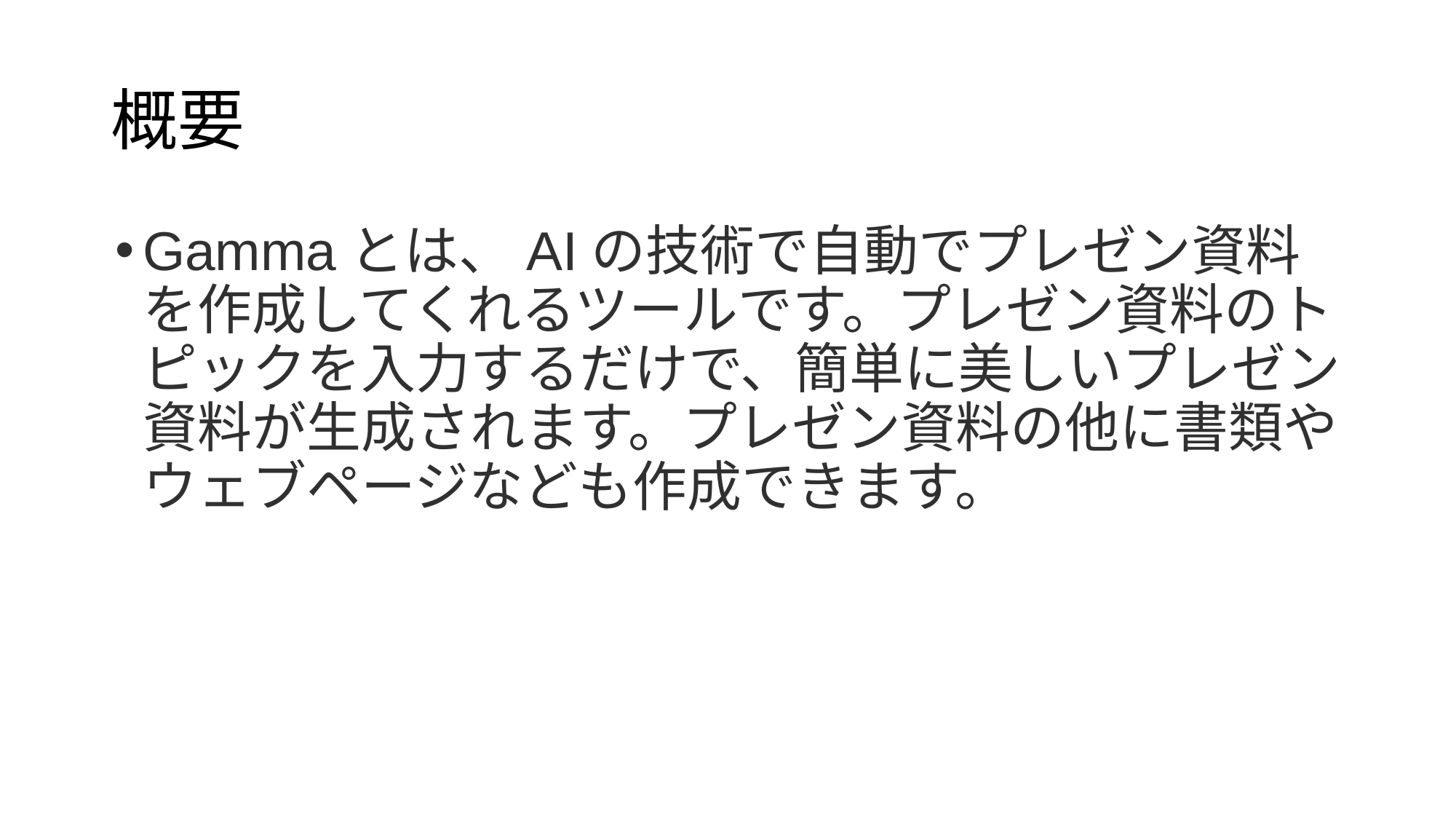

# 概要
Gammaとは、AIの技術で自動でプレゼン資料を作成してくれるツールです。プレゼン資料のトピックを入力するだけで、簡単に美しいプレゼン資料が生成されます。プレゼン資料の他に書類やウェブページなども作成できます。